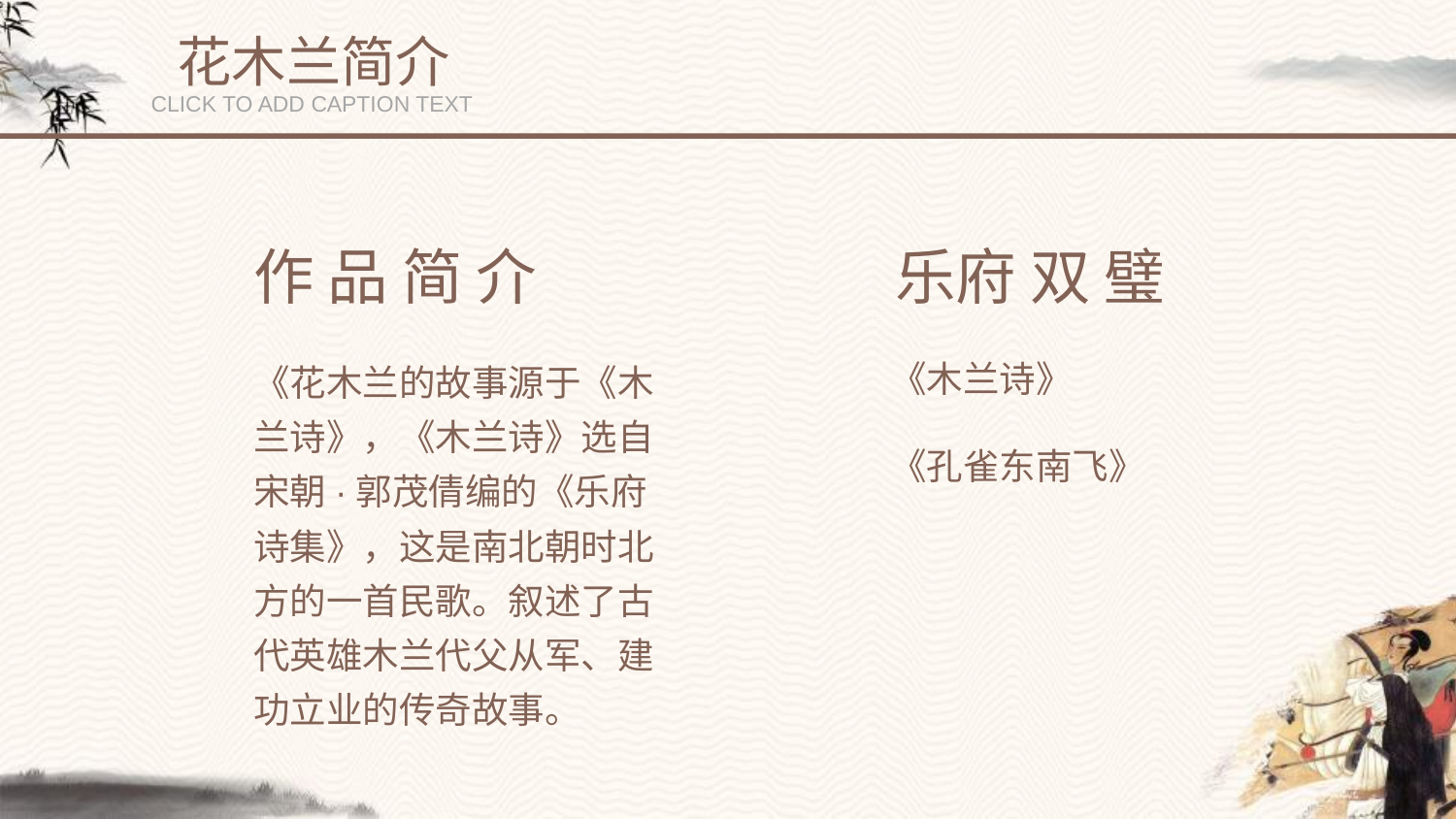

花木兰简介
CLICK TO ADD CAPTION TEXT

作 品 简 介
乐府 双 璧
《花木兰的故事源于《木兰诗》，《木兰诗》选自宋朝·郭茂倩编的《乐府诗集》，这是南北朝时北方的一首民歌。叙述了古代英雄木兰代父从军、建功立业的传奇故事。
《木兰诗》

《孔雀东南飞》